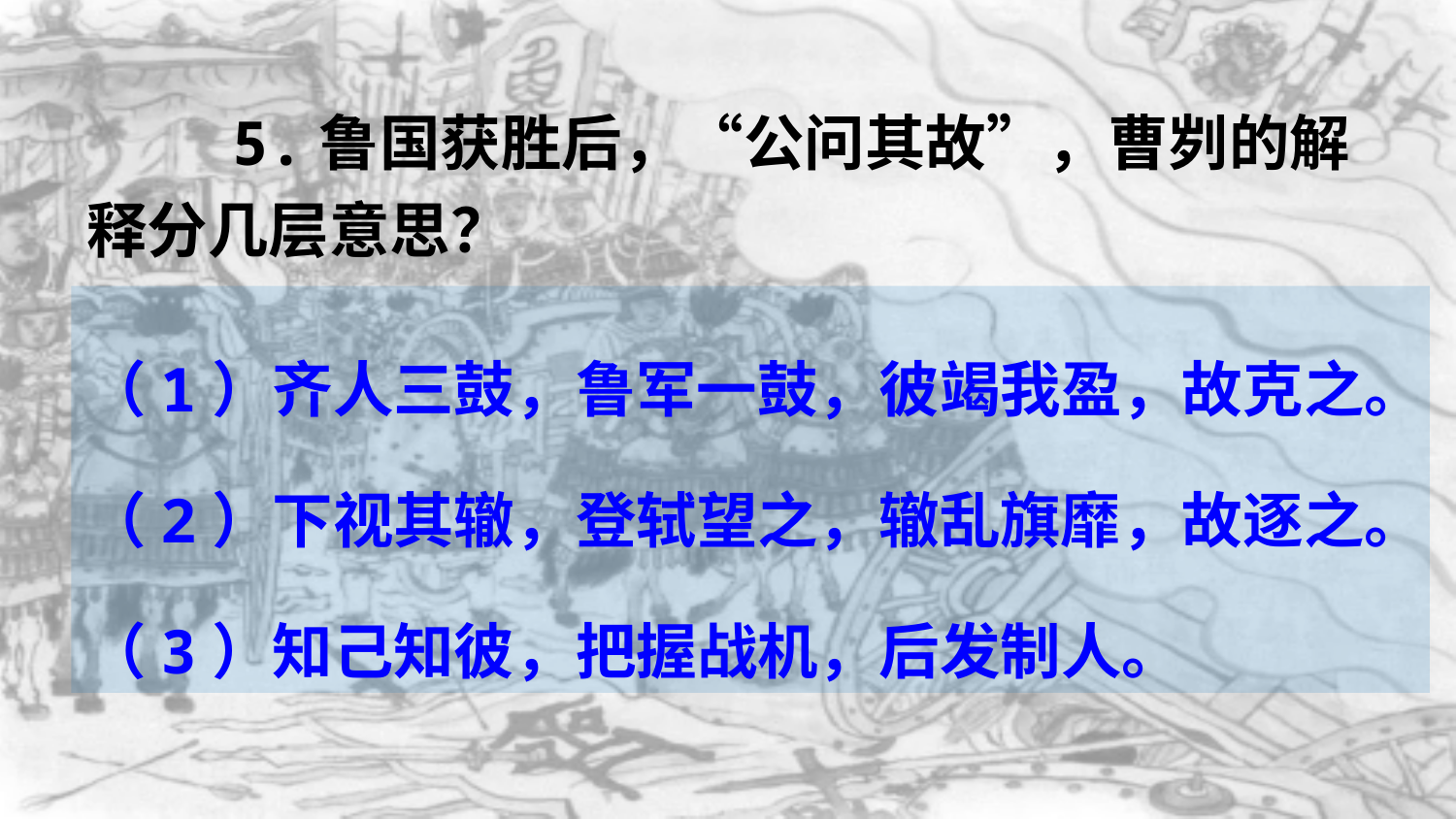

5.鲁国获胜后，“公问其故”，曹刿的解释分几层意思？
（1）齐人三鼓，鲁军一鼓，彼竭我盈，故克之。
（2）下视其辙，登轼望之，辙乱旗靡，故逐之。
（3）知己知彼，把握战机，后发制人。